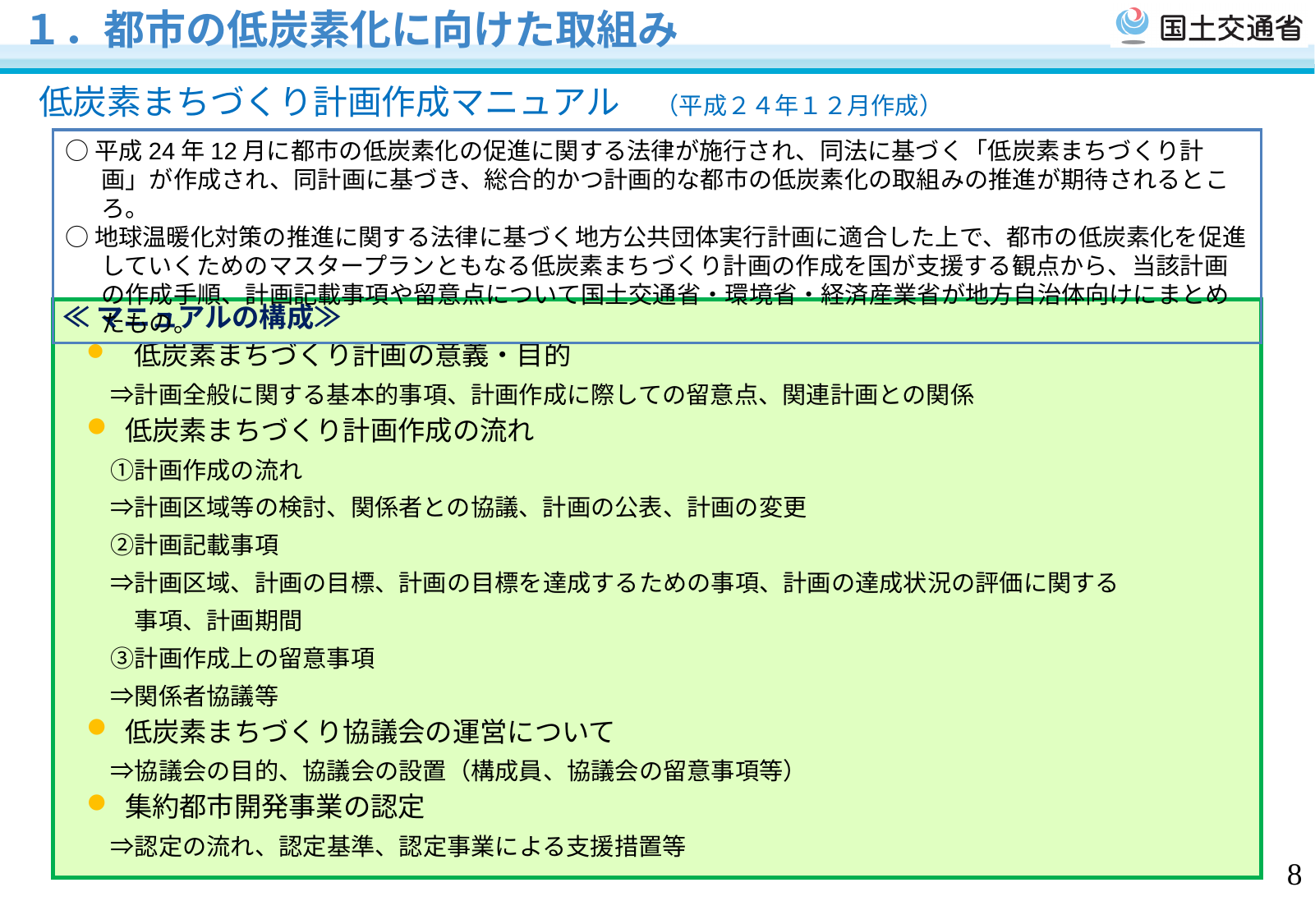

１．都市の低炭素化に向けた取組み
低炭素まちづくり計画作成マニュアル　（平成２４年１２月作成）
○平成24年12月に都市の低炭素化の促進に関する法律が施行され、同法に基づく「低炭素まちづくり計画」が作成され、同計画に基づき、総合的かつ計画的な都市の低炭素化の取組みの推進が期待されるところ。
○地球温暖化対策の推進に関する法律に基づく地方公共団体実行計画に適合した上で、都市の低炭素化を促進していくためのマスタープランともなる低炭素まちづくり計画の作成を国が支援する観点から、当該計画の作成手順、計画記載事項や留意点について国土交通省・環境省・経済産業省が地方自治体向けにまとめたもの。
≪マニュアルの構成≫
　低炭素まちづくり計画の意義・目的
　⇒計画全般に関する基本的事項、計画作成に際しての留意点、関連計画との関係
低炭素まちづくり計画作成の流れ
　①計画作成の流れ
　⇒計画区域等の検討、関係者との協議、計画の公表、計画の変更
　②計画記載事項
　⇒計画区域、計画の目標、計画の目標を達成するための事項、計画の達成状況の評価に関する
　　事項、計画期間
　③計画作成上の留意事項
　⇒関係者協議等
低炭素まちづくり協議会の運営について
　⇒協議会の目的、協議会の設置（構成員、協議会の留意事項等）
集約都市開発事業の認定
　⇒認定の流れ、認定基準、認定事業による支援措置等

8